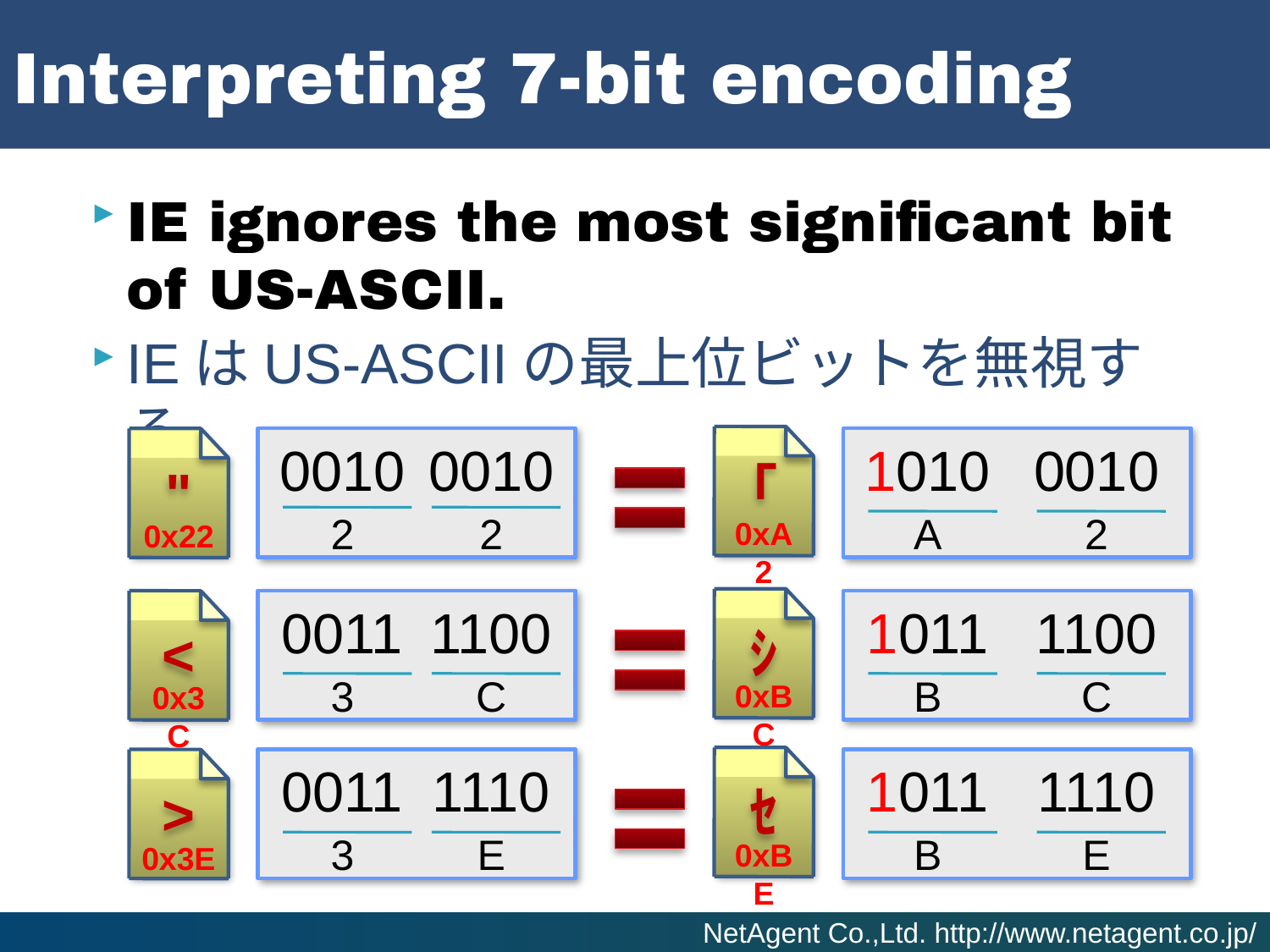

# Interpreting 7-bit encoding
IE ignores the most significant bit of US-ASCII.
IEはUS-ASCIIの最上位ビットを無視する

｢

1010
0010
A
2

"

0010
0010
2
2

0xA2
0x22

ｼ

1011
1100
B
C

<

0011
1100
3
C

0xBC
0x3C

ｾ

1011
1110
B
E

>

0011
1110
3
E

0xBE
0x3E